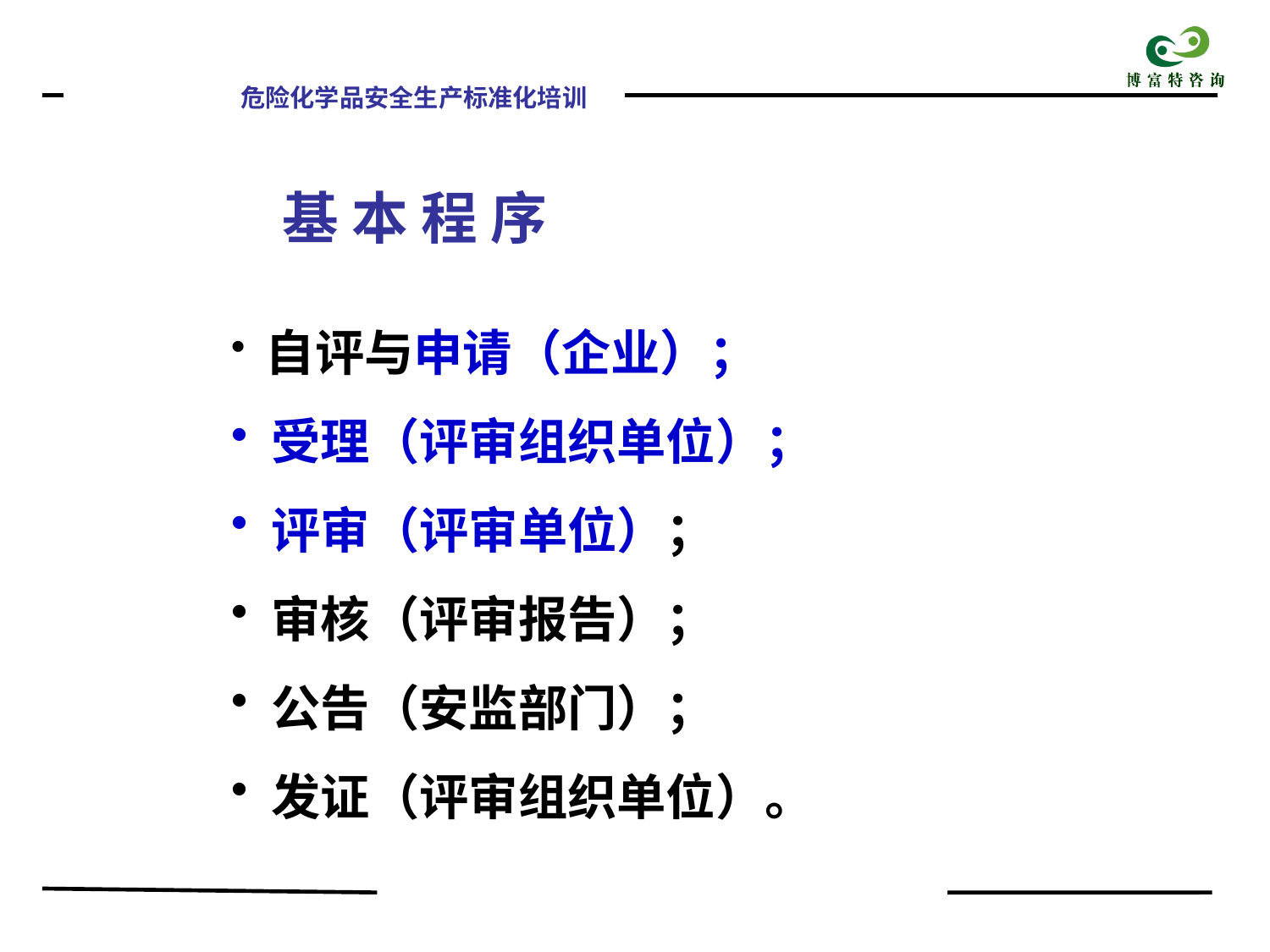

基 本 程 序
 自评与申请（企业）；
 受理（评审组织单位）；
 评审（评审单位）；
 审核（评审报告）；
 公告（安监部门）；
 发证（评审组织单位）。